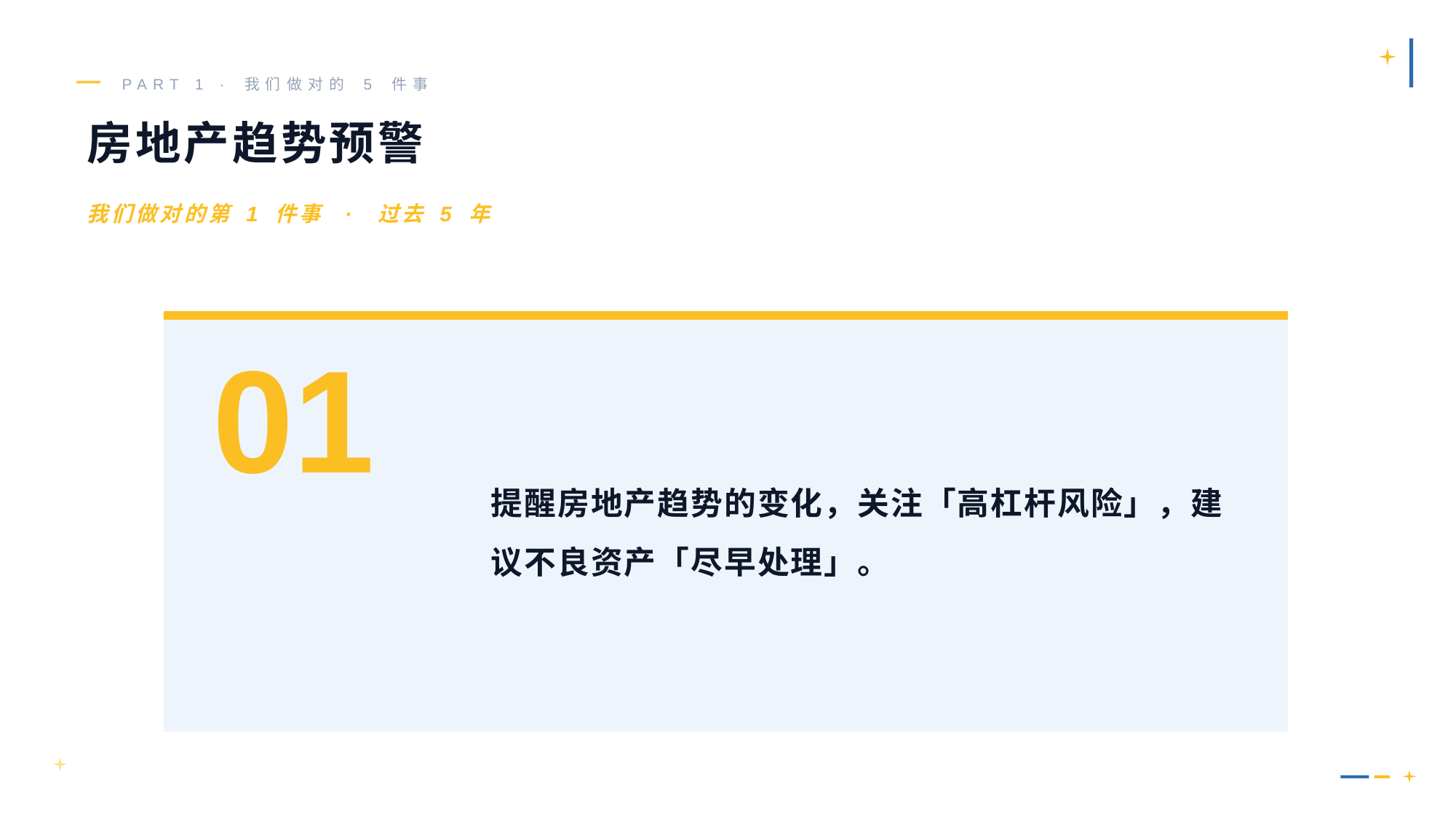

PART 1 · 我们做对的 5 件事

房地产趋势预警
我们做对的第 1 件事  ·  过去 5 年

01
提醒房地产趋势的变化，关注「高杠杆风险」，建议不良资产「尽早处理」。